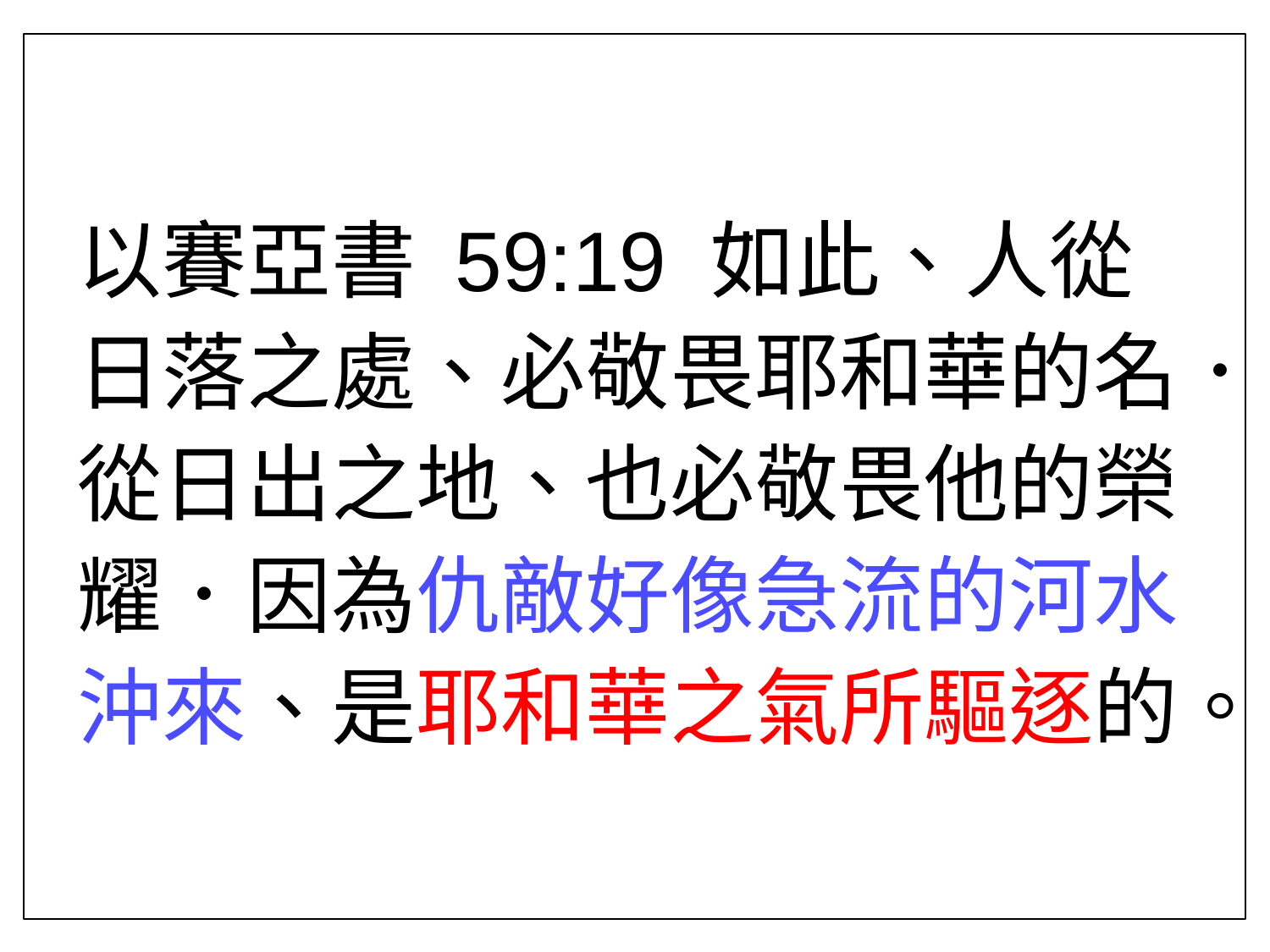

以賽亞書 59:19 如此、人從日落之處、必敬畏耶和華的名．從日出之地、也必敬畏他的榮耀．因為仇敵好像急流的河水沖來、是耶和華之氣所驅逐的。